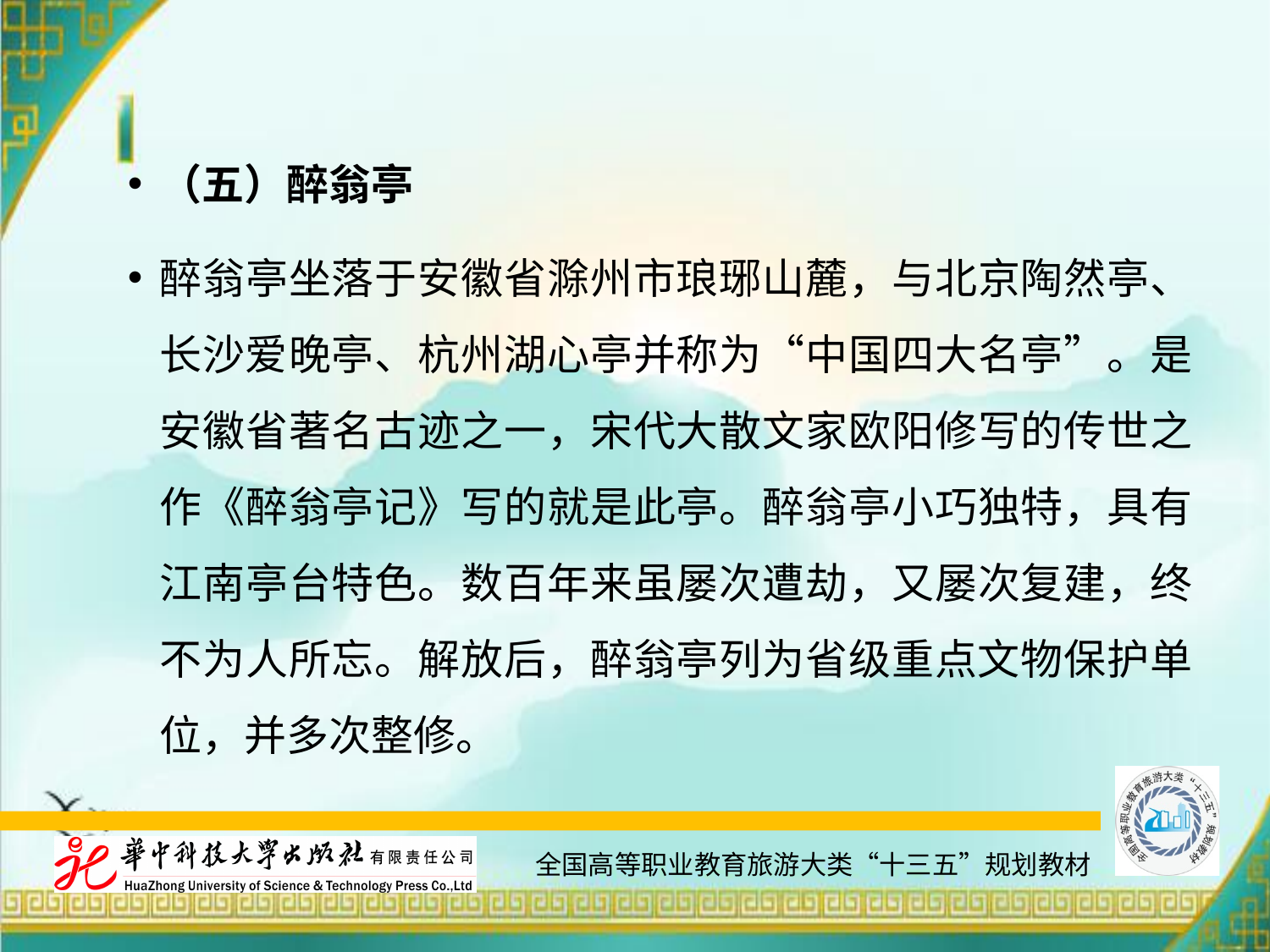

#
（五）醉翁亭
醉翁亭坐落于安徽省滁州市琅琊山麓，与北京陶然亭、长沙爱晚亭、杭州湖心亭并称为“中国四大名亭”。是安徽省著名古迹之一，宋代大散文家欧阳修写的传世之作《醉翁亭记》写的就是此亭。醉翁亭小巧独特，具有江南亭台特色。数百年来虽屡次遭劫，又屡次复建，终不为人所忘。解放后，醉翁亭列为省级重点文物保护单位，并多次整修。